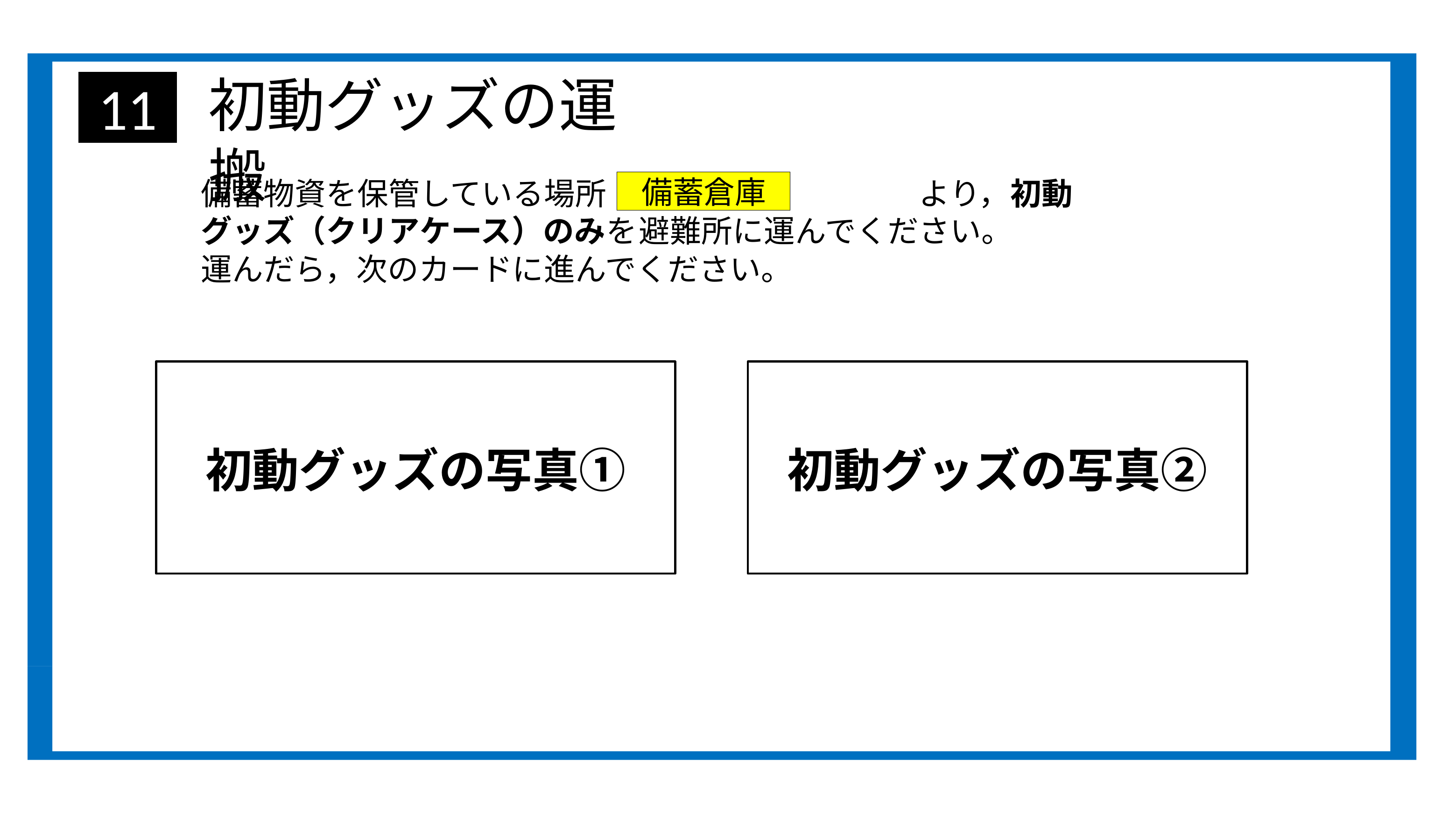

# 初動グッズの運搬
11
備蓄倉庫
備蓄物資を保管している場所　　　　　　　　　　より，初動グッズ（クリアケース）のみを避難所に運んでください。
運んだら，次のカードに進んでください。

初動グッズの写真①

初動グッズの写真②